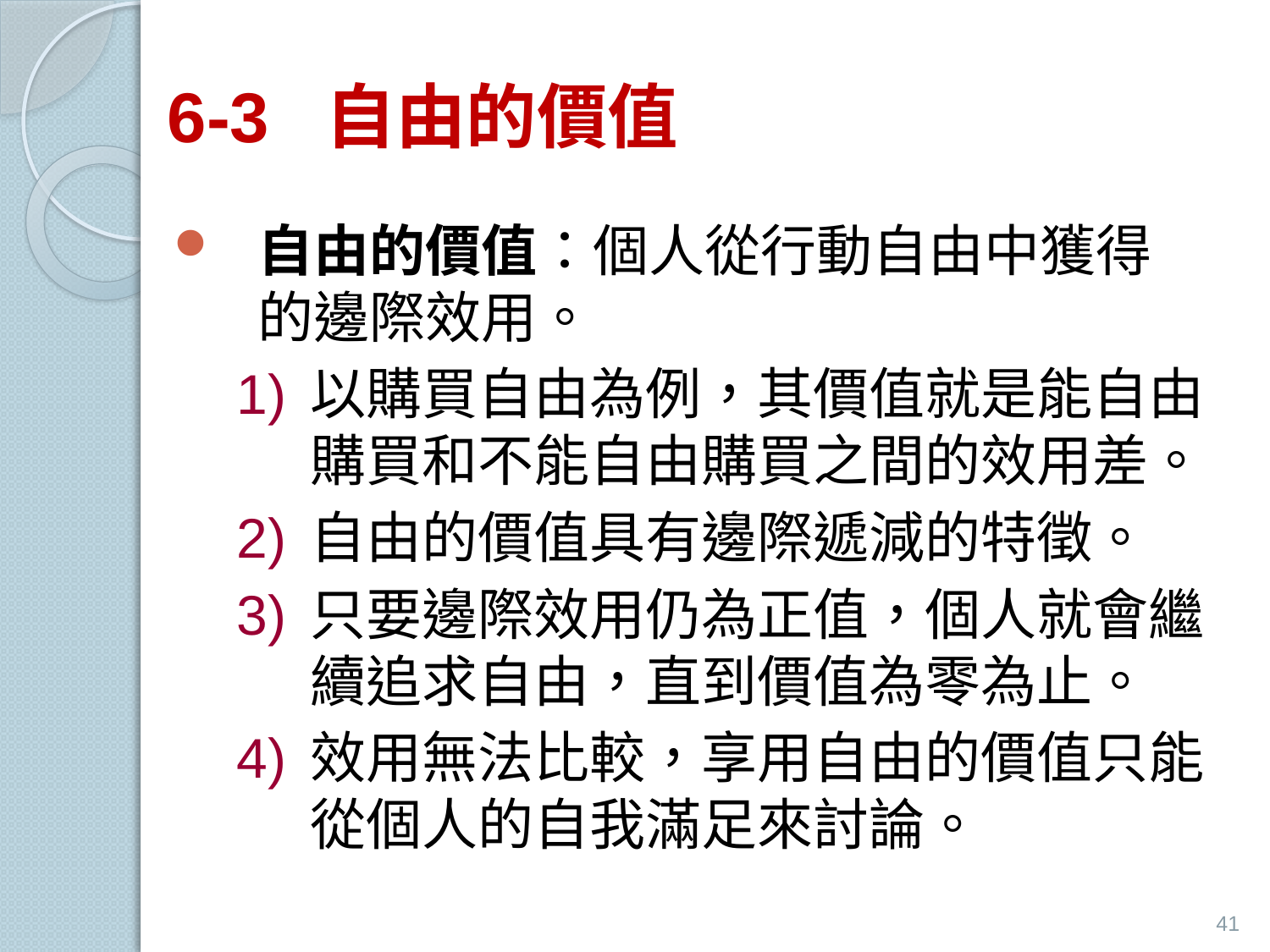

# 6-3  自由的價值
自由的價值：個人從行動自由中獲得的邊際效用。
以購買自由為例，其價值就是能自由購買和不能自由購買之間的效用差。
自由的價值具有邊際遞減的特徵。
只要邊際效用仍為正值，個人就會繼續追求自由，直到價值為零為止。
效用無法比較，享用自由的價值只能從個人的自我滿足來討論。
41